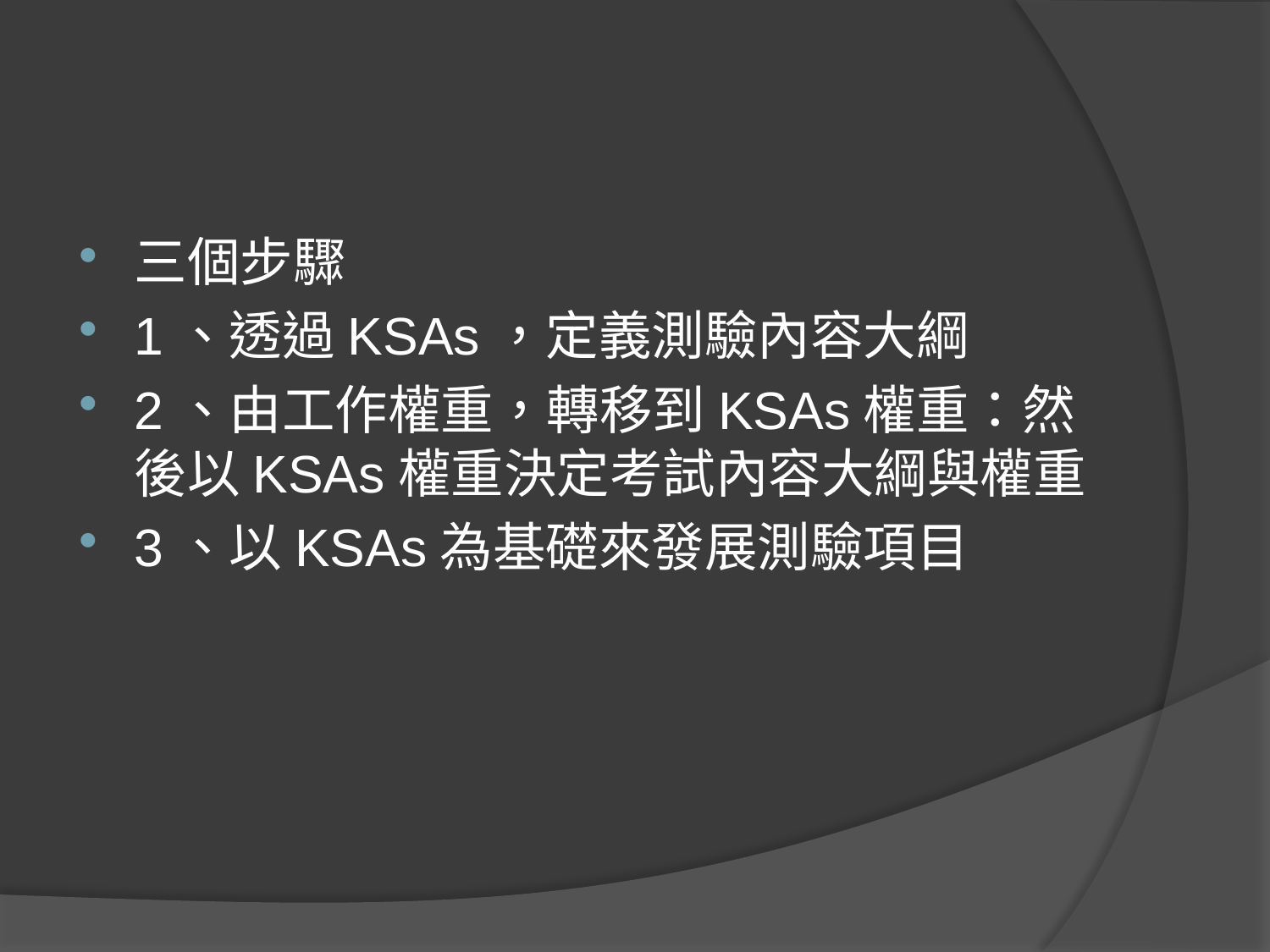

#
三個步驟
1、透過KSAs，定義測驗內容大綱
2、由工作權重，轉移到KSAs權重：然後以KSAs權重決定考試內容大綱與權重
3、以KSAs為基礎來發展測驗項目